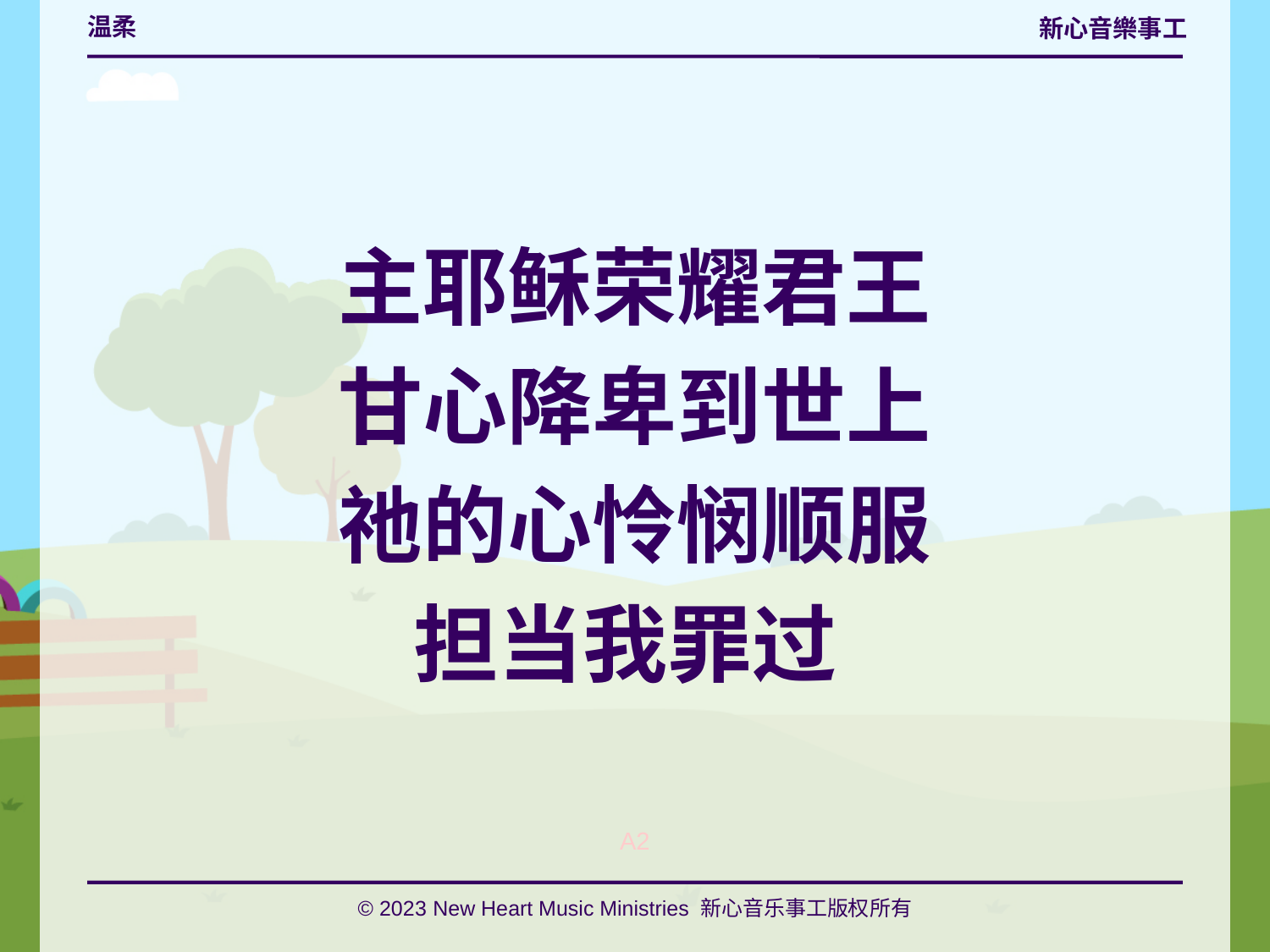

# 温柔
主耶稣荣耀君王
甘心降卑到世上
祂的心怜悯顺服
担当我罪过
A2
© 2023 New Heart Music Ministries 新心音乐事工版权所有